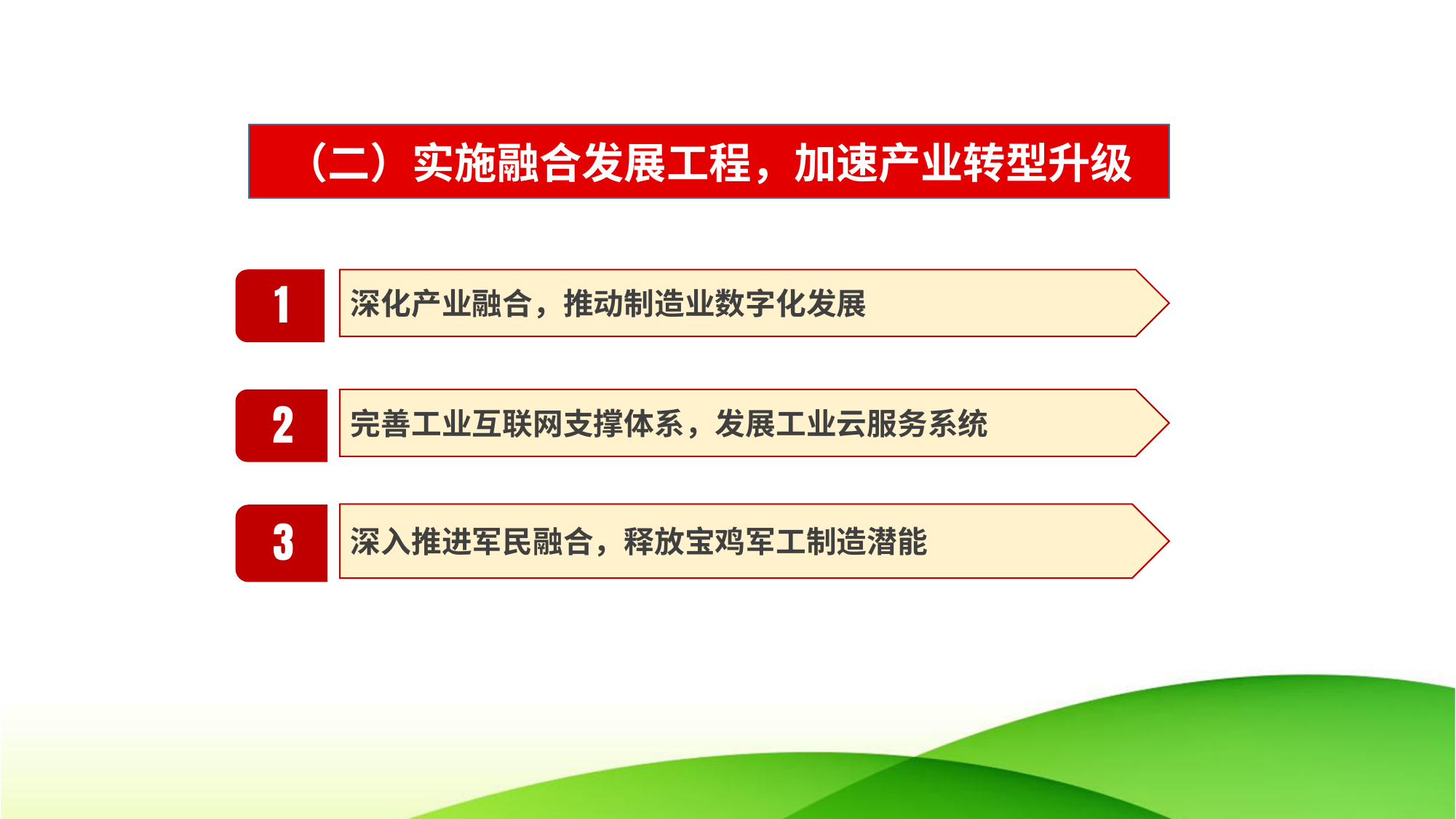

（二）实施融合发展工程，加速产业转型升级
1
深化产业融合，推动制造业数字化发展
2
完善工业互联网支撑体系，发展工业云服务系统
3
深入推进军民融合，释放宝鸡军工制造潜能